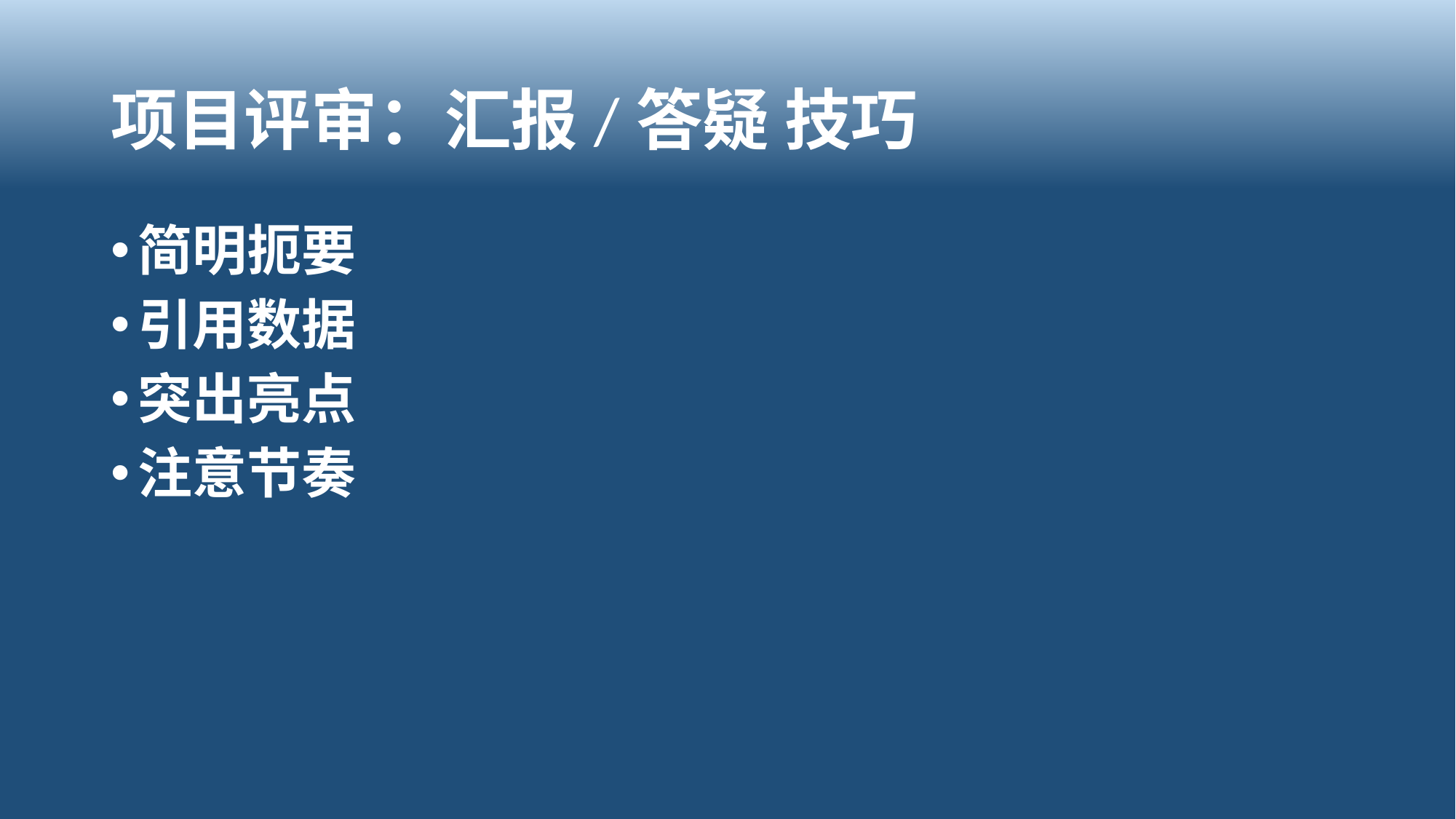

# 项目评审：汇报/答疑 技巧
简明扼要
引用数据
突出亮点
注意节奏